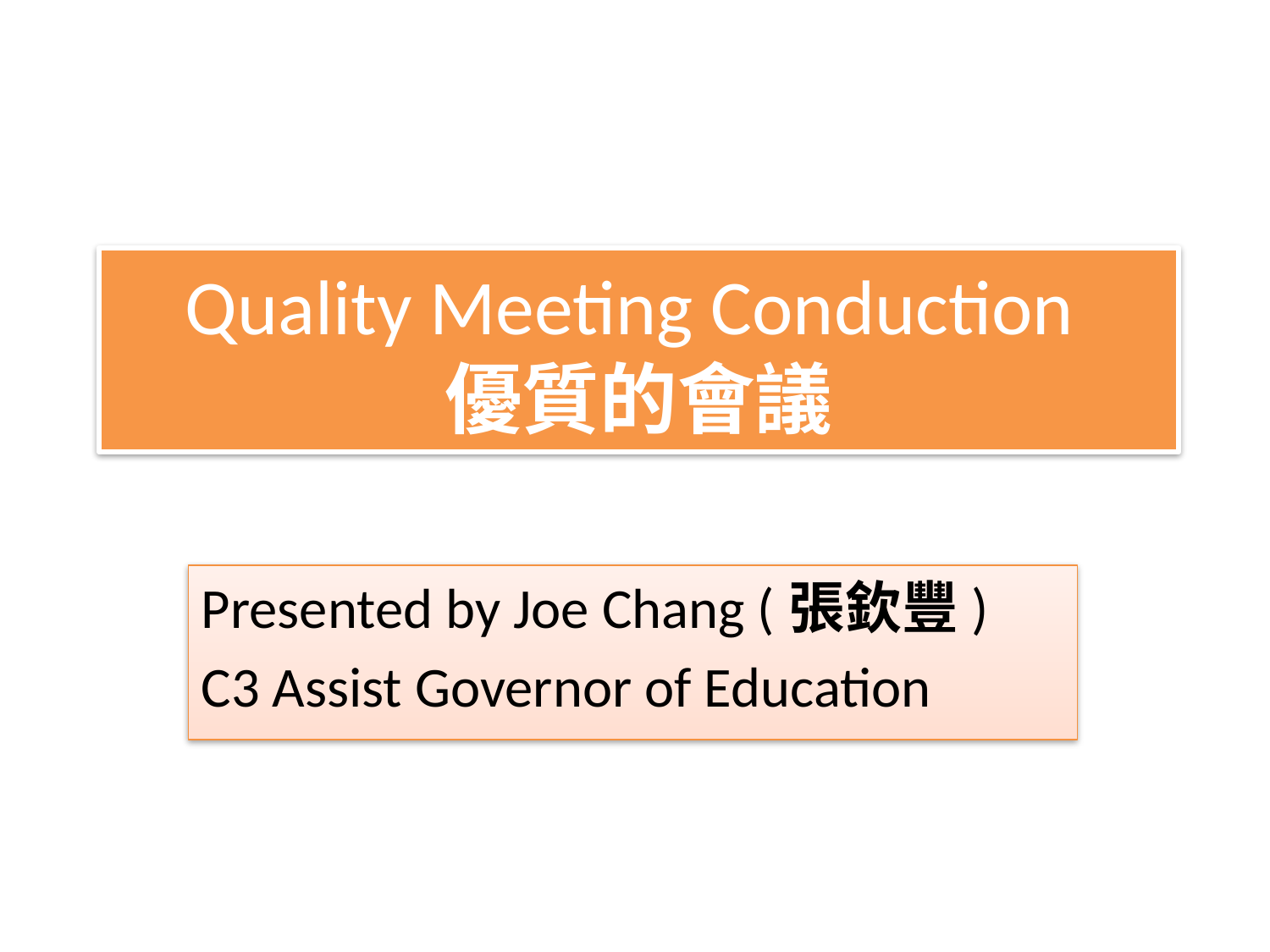

# Quality Meeting Conduction 優質的會議
Presented by Joe Chang (張欽豐)
C3 Assist Governor of Education